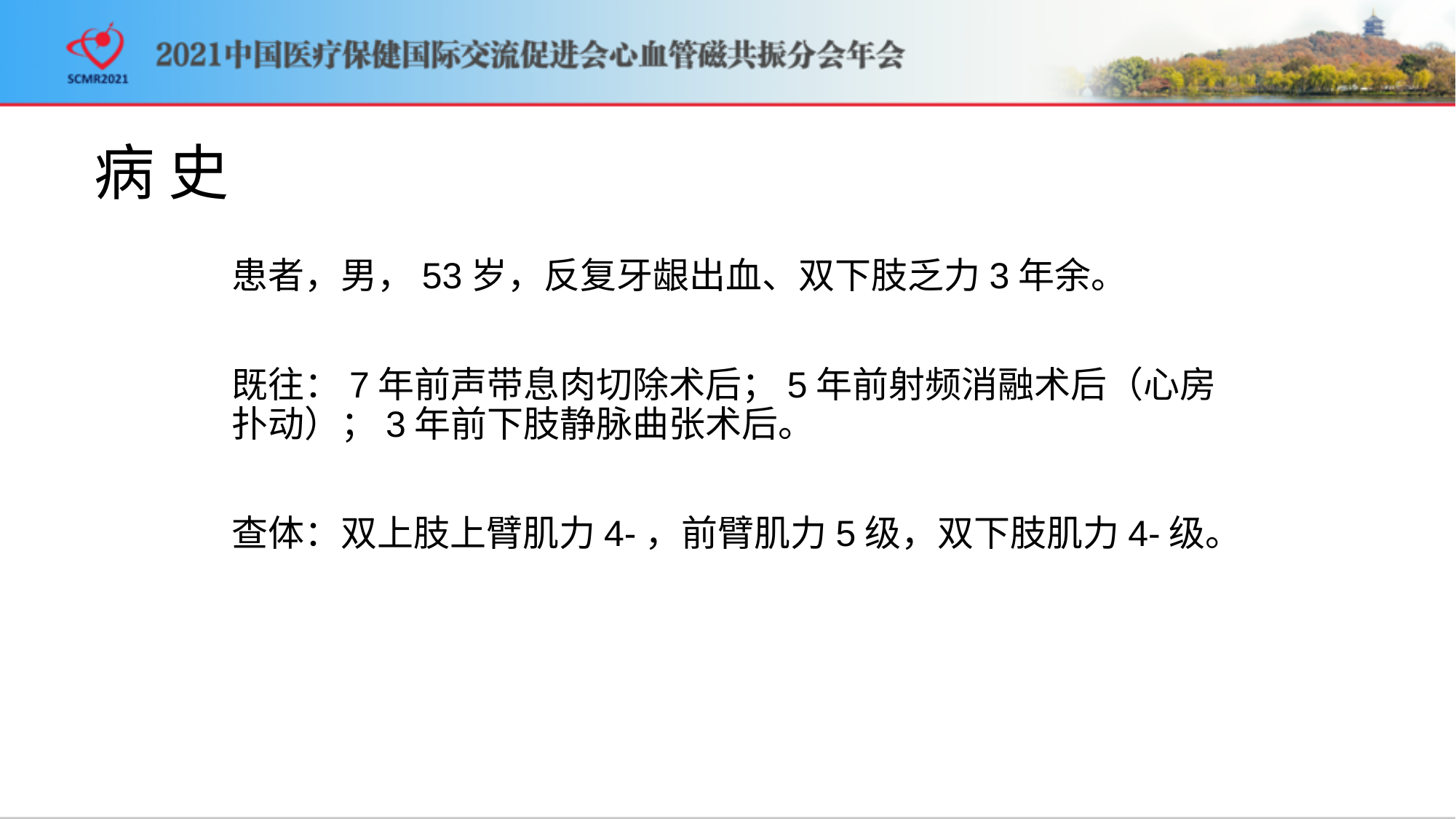

# 病 史

患者，男，53岁，反复牙龈出血、双下肢乏力3年余。

既往：7年前声带息肉切除术后；5年前射频消融术后（心房扑动）；3年前下肢静脉曲张术后。

查体：双上肢上臂肌力4-，前臂肌力5级，双下肢肌力4-级。